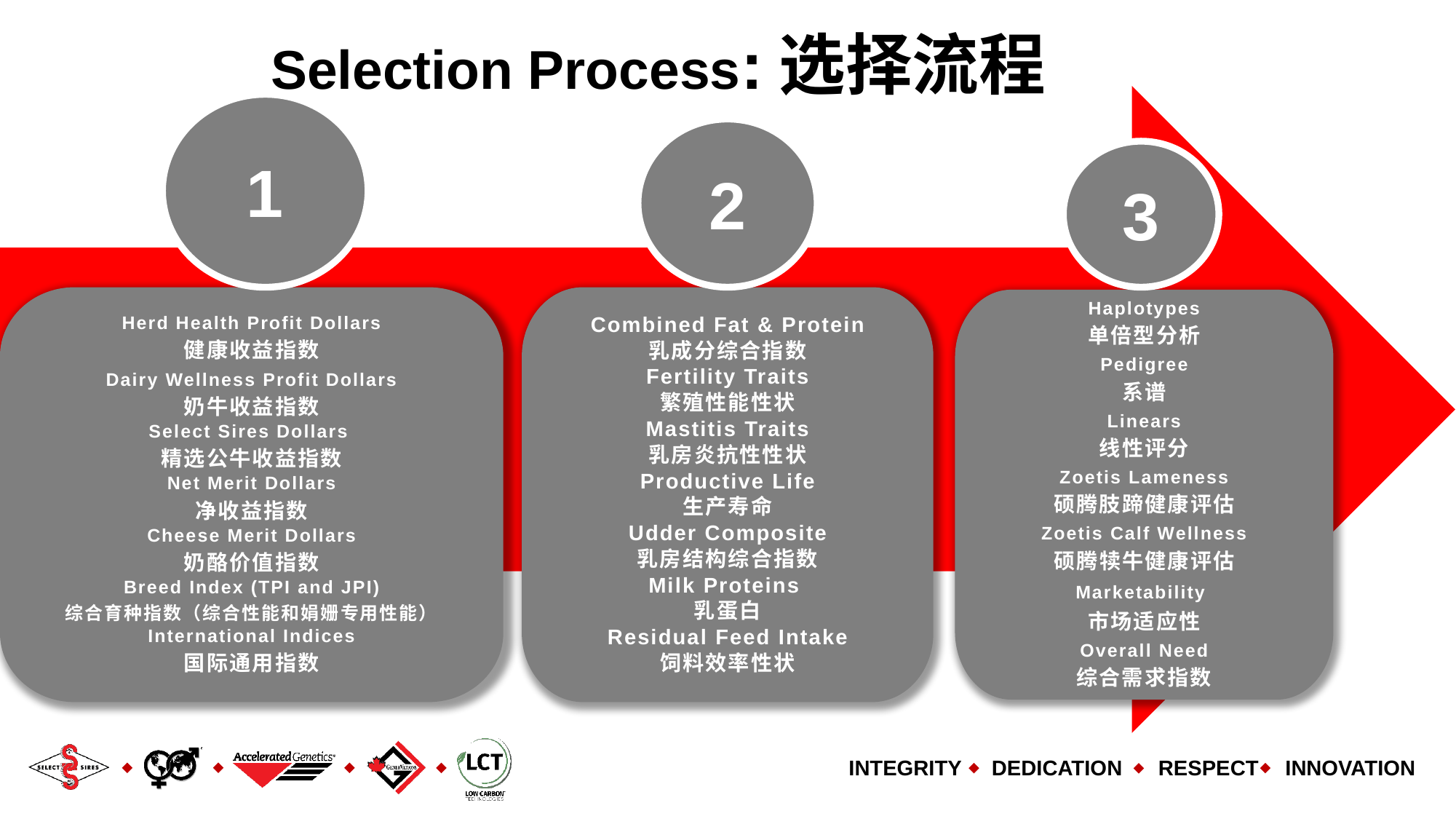

Selection Process:选择流程

1
2
3
Combined Fat & Protein
乳成分综合指数
Fertility Traits
繁殖性能性状
Mastitis Traits
乳房炎抗性性状
Productive Life
生产寿命
Udder Composite
乳房结构综合指数
Milk Proteins
乳蛋白
Residual Feed Intake
饲料效率性状
Herd Health Profit Dollars
健康收益指数
Dairy Wellness Profit Dollars
奶牛收益指数
Select Sires Dollars
精选公牛收益指数
Net Merit Dollars
净收益指数
Cheese Merit Dollars
奶酪价值指数
Breed Index (TPI and JPI)
综合育种指数（综合性能和娟姗专用性能）
International Indices
国际通用指数
Haplotypes
单倍型分析
Pedigree
系谱
Linears
线性评分
Zoetis Lameness
硕腾肢蹄健康评估
Zoetis Calf Wellness
硕腾犊牛健康评估
Marketability
市场适应性
Overall Need
综合需求指数